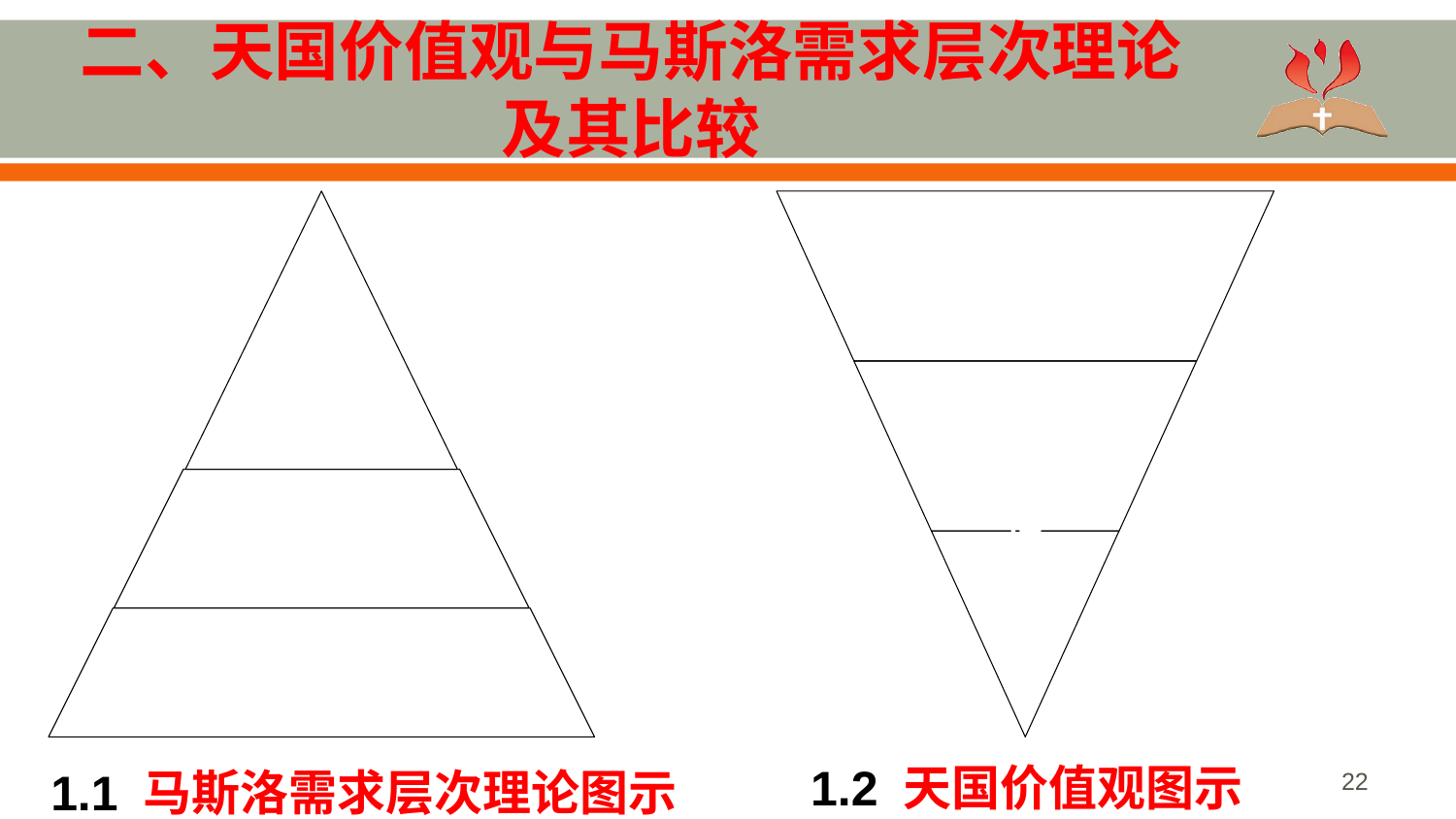

# 二、天国价值观与马斯洛需求层次理论 及其比较
超自我
实现需求
自我实现需求
生理和心理需求
日常需求
天国伦理
信仰
目标
1.2 天国价值观图示
1.1 马斯洛需求层次理论图示
22